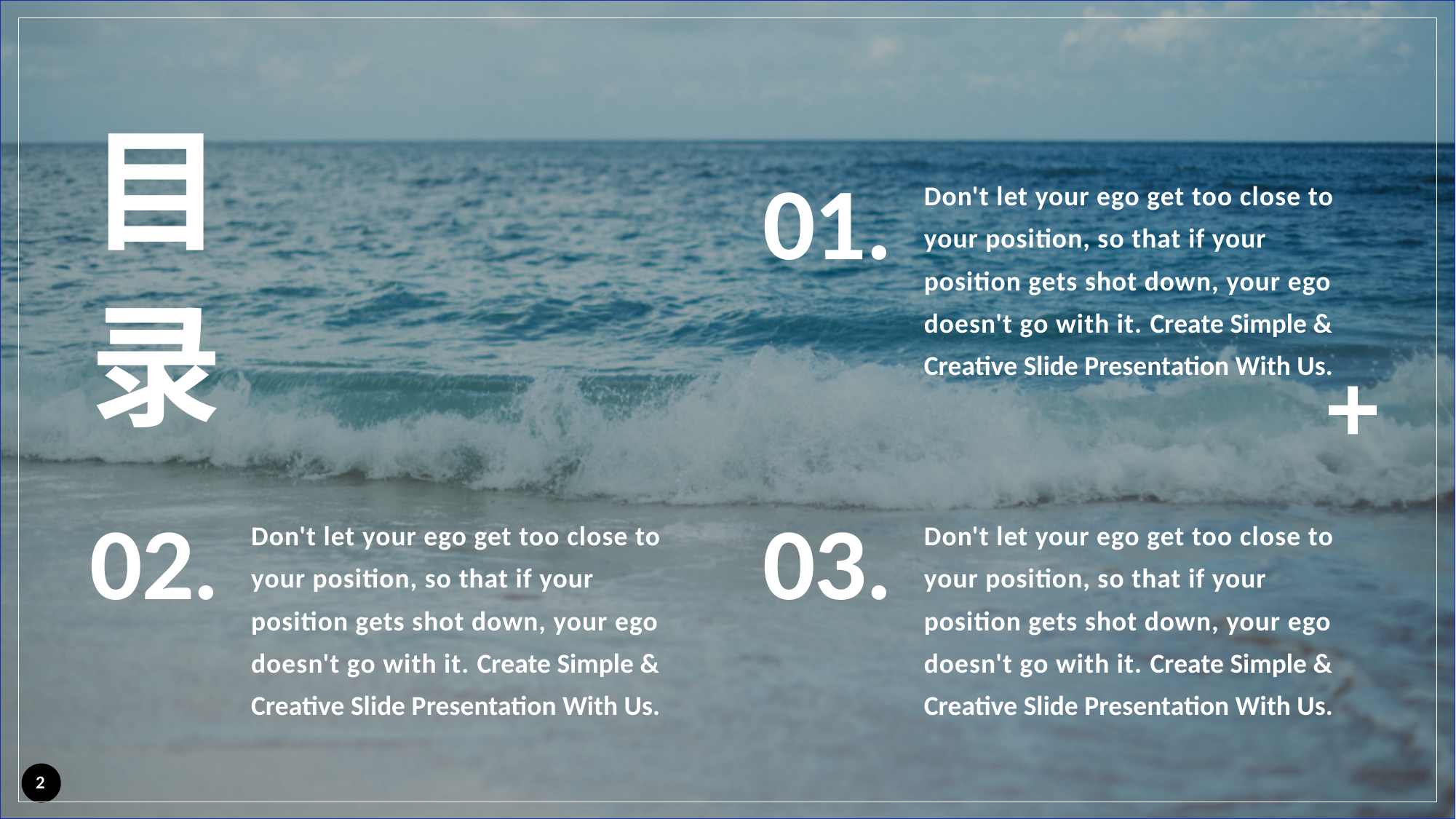

目
录
01.
Don't let your ego get too close to your position, so that if your position gets shot down, your ego doesn't go with it. Create Simple & Creative Slide Presentation With Us.

02.
Don't let your ego get too close to your position, so that if your position gets shot down, your ego doesn't go with it. Create Simple & Creative Slide Presentation With Us.
03.
Don't let your ego get too close to your position, so that if your position gets shot down, your ego doesn't go with it. Create Simple & Creative Slide Presentation With Us.